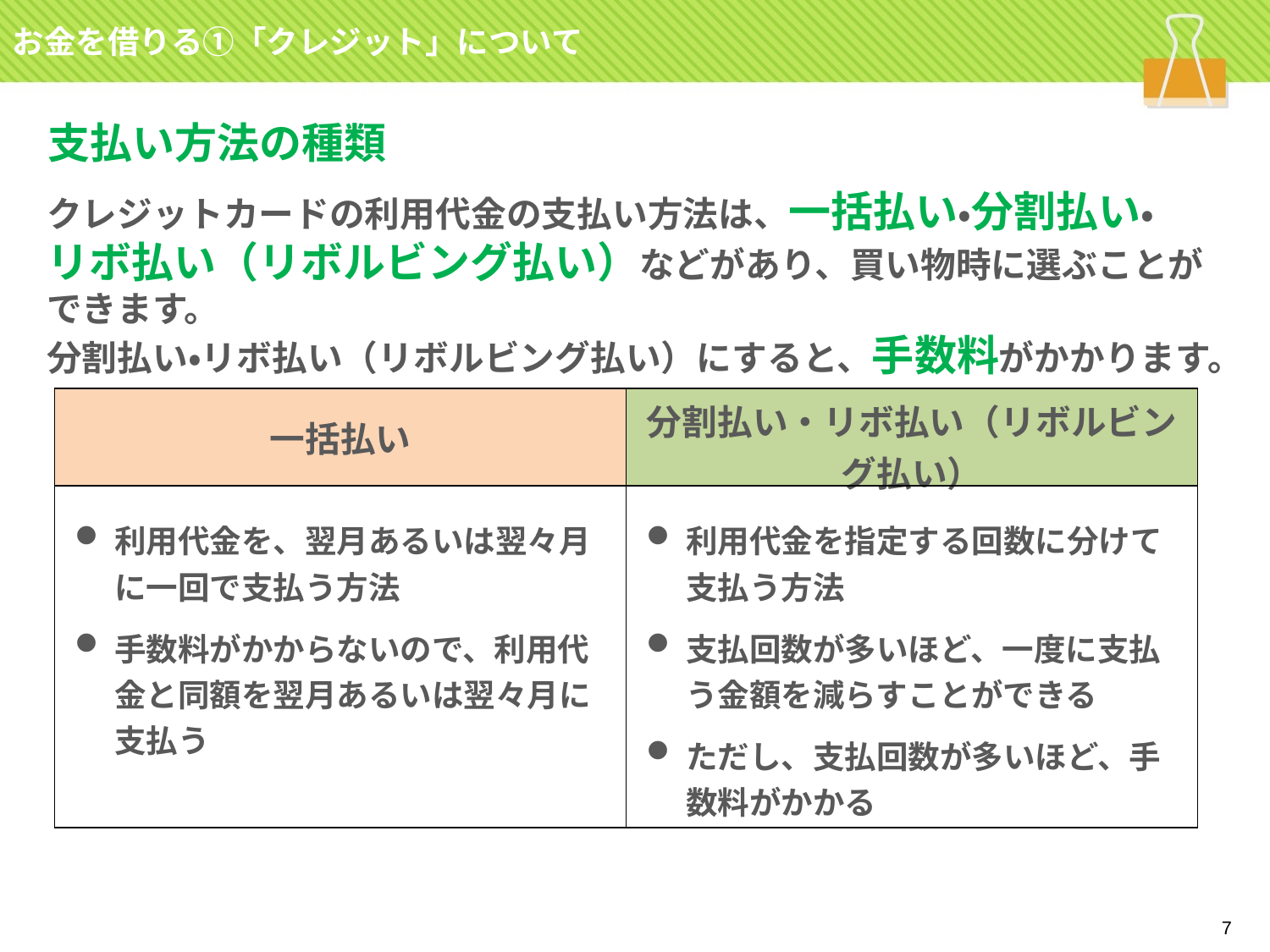

お金を借りる①「クレジット」について
支払い方法の種類
クレジットカードの利用代金の支払い方法は、一括払い・分割払い・
リボ払い（リボルビング払い）などがあり、買い物時に選ぶことができます。
分割払い・リボ払い（リボルビング払い）にすると、手数料がかかります。
| 一括払い | 分割払い・リボ払い（リボルビング払い） |
| --- | --- |
| 利用代金を、翌月あるいは翌々月に一回で支払う方法 手数料がかからないので、利用代金と同額を翌月あるいは翌々月に支払う | 利用代金を指定する回数に分けて支払う方法 支払回数が多いほど、一度に支払う金額を減らすことができる ただし、支払回数が多いほど、手数料がかかる |
7